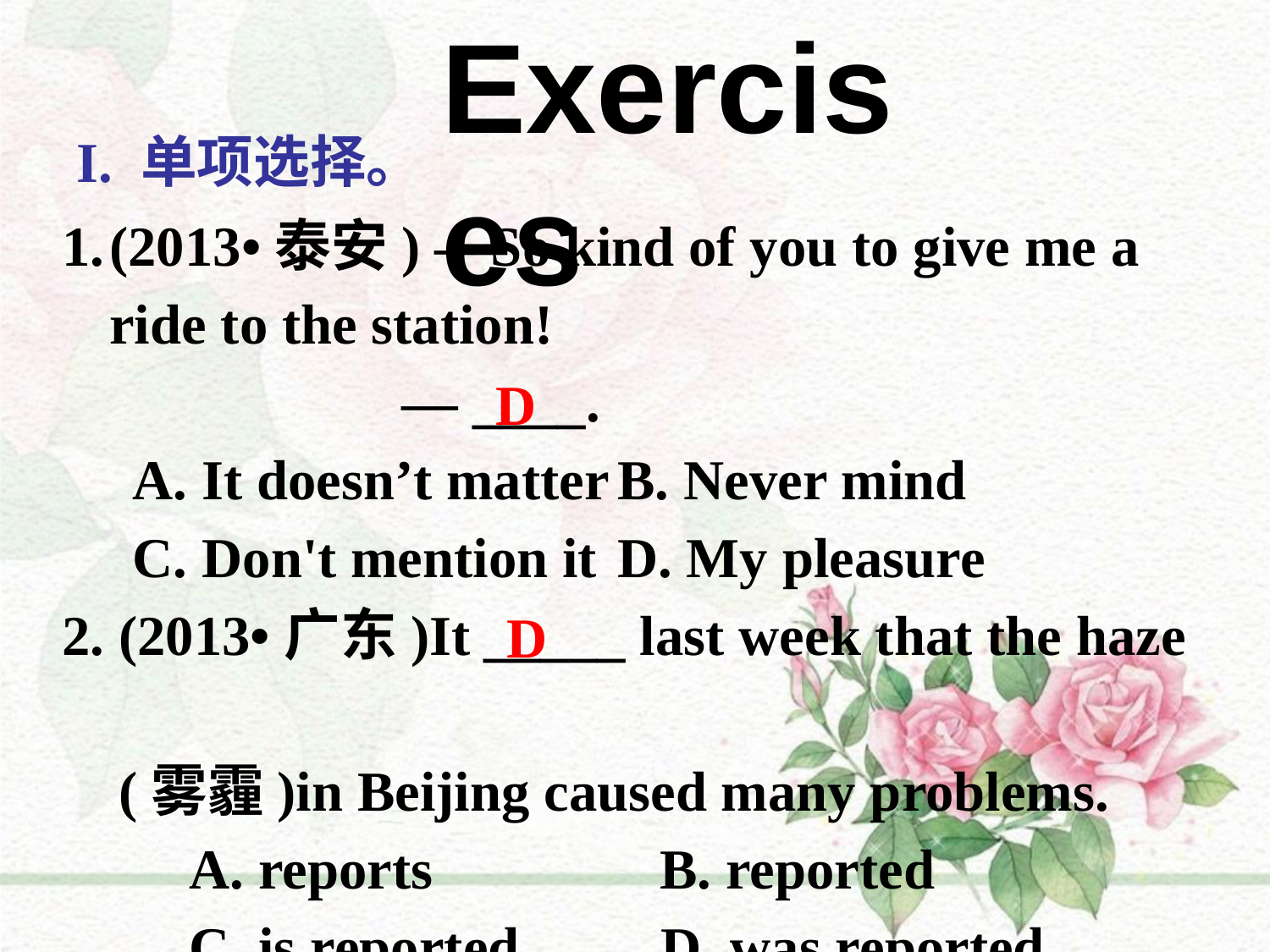

Exercises
I. 单项选择。
(2013•泰安) —So kind of you to give me a ride to the station!
                        — ____.
     A. It doesn’t matter	B. Never mind
     C. Don't mention it	D. My pleasure
2. (2013•广东)It _____ last week that the haze
    (雾霾)in Beijing caused many problems.
         A. reports                B. reported
         C. is reported          D. was reported
D
D